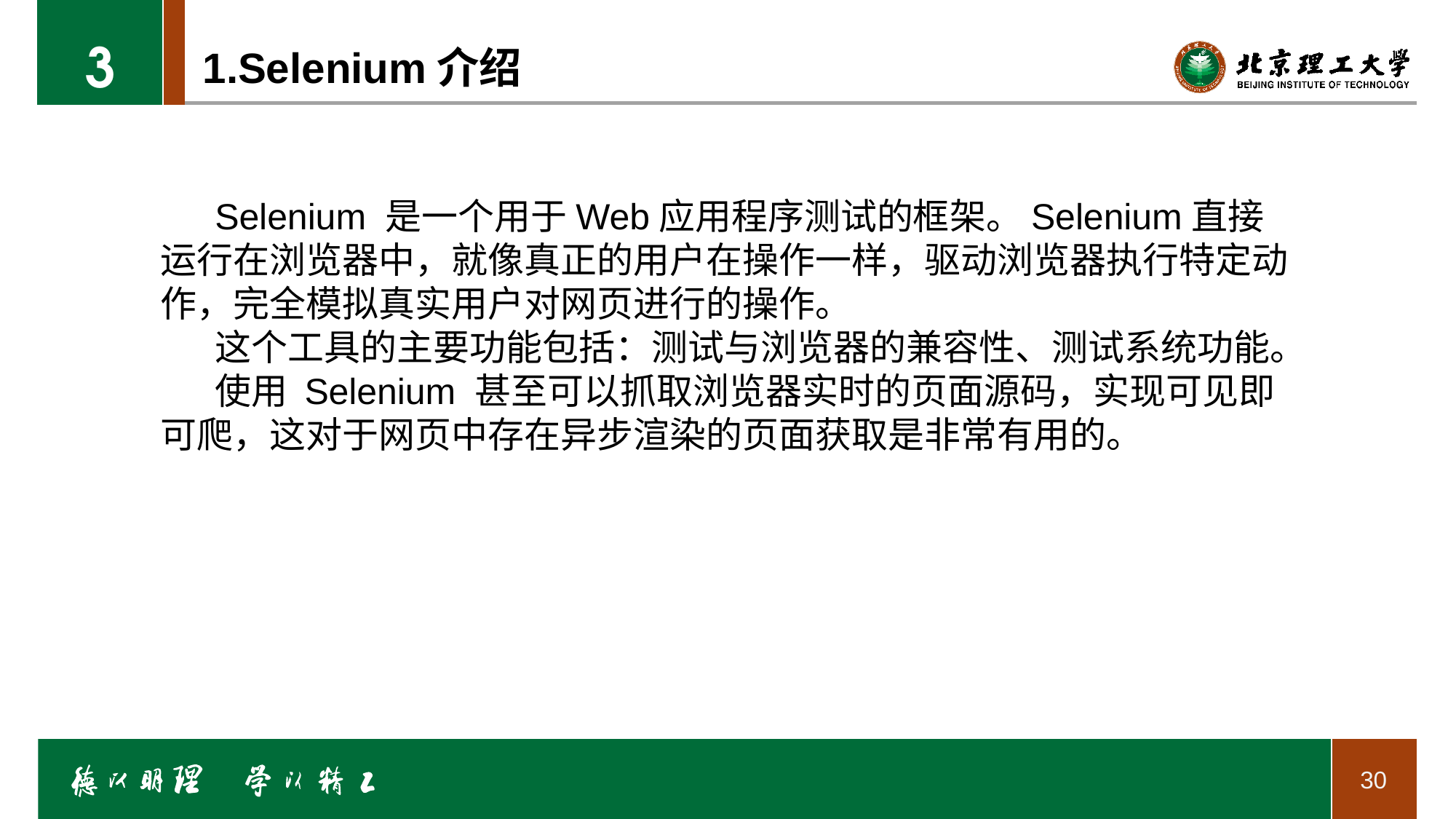

3
# 1.Selenium介绍
Selenium 是一个用于Web应用程序测试的框架。Selenium直接运行在浏览器中，就像真正的用户在操作一样，驱动浏览器执行特定动作，完全模拟真实用户对网页进行的操作。
这个工具的主要功能包括：测试与浏览器的兼容性、测试系统功能。
使用 Selenium 甚至可以抓取浏览器实时的页面源码，实现可见即可爬，这对于网页中存在异步渲染的页面获取是非常有用的。